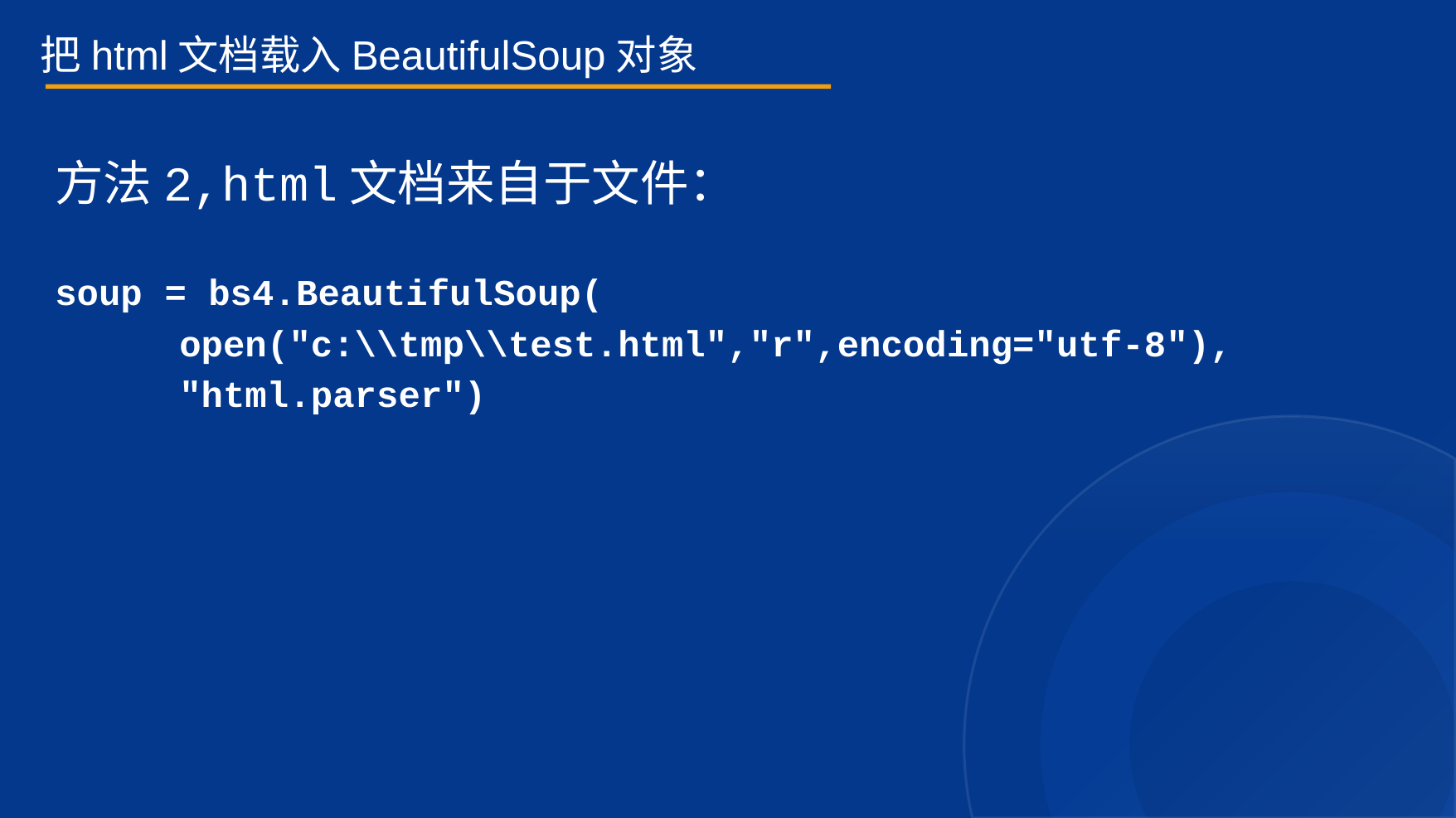

把html文档载入BeautifulSoup对象

方法2,html文档来自于文件：

soup = bs4.BeautifulSoup(
	open("c:\\tmp\\test.html","r",encoding="utf-8"),
	"html.parser")